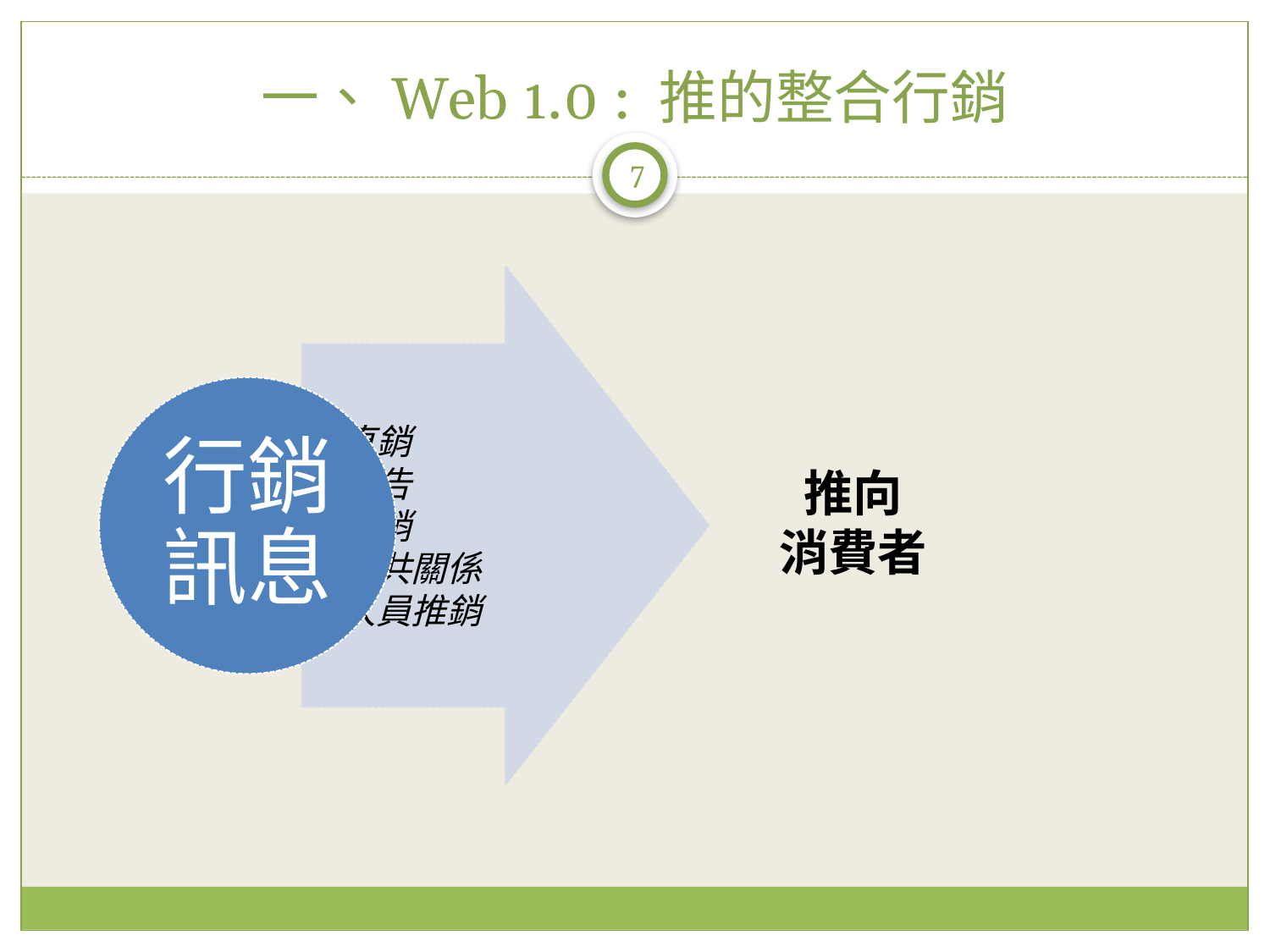

# 一、Web 1.0 : 推的整合行銷
7
直銷
廣告
促銷
公共關係
人員推銷
行銷訊息
推向
消費者